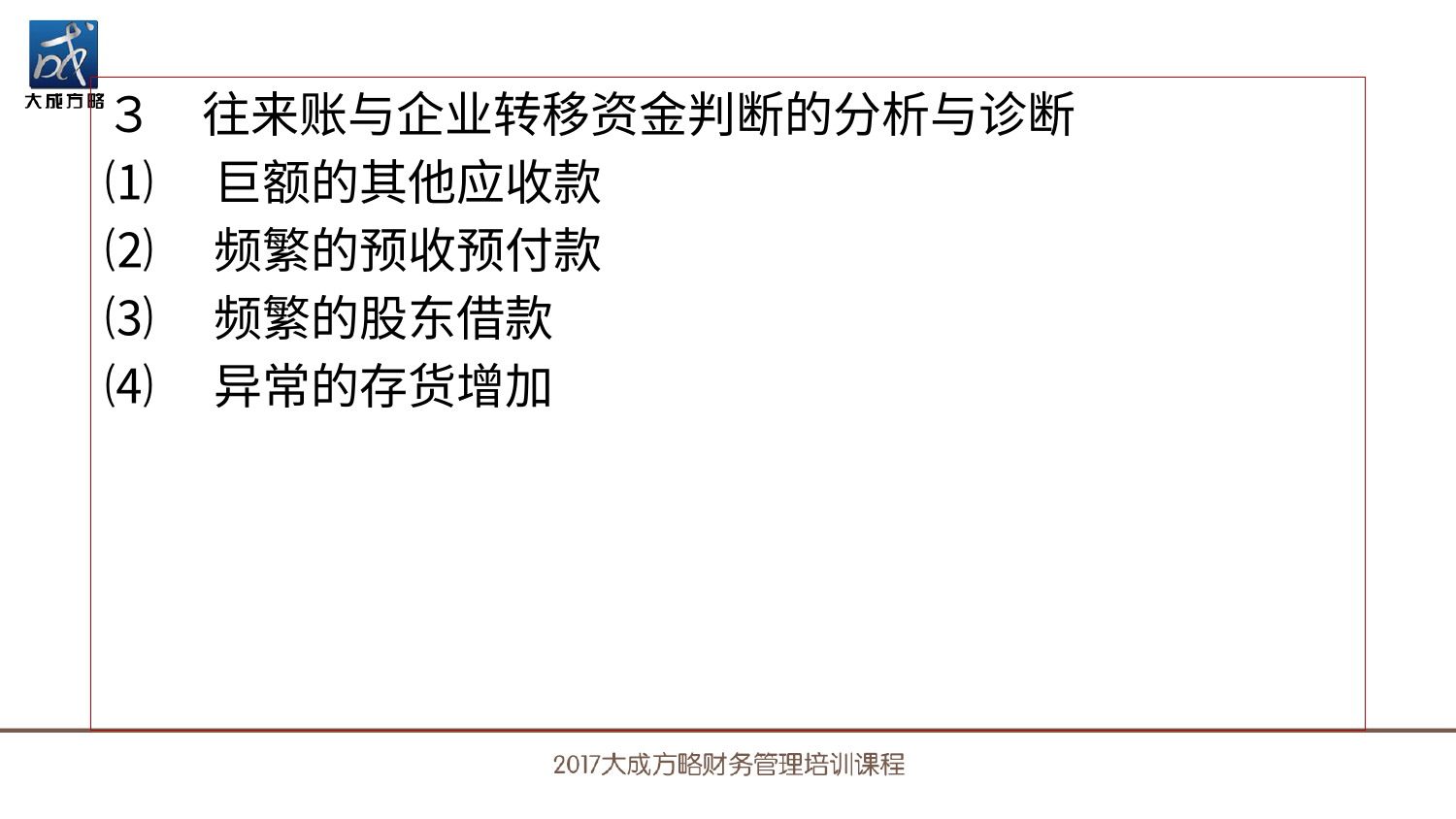

３　往来账与企业转移资金判断的分析与诊断
⑴　巨额的其他应收款
⑵　频繁的预收预付款
⑶　频繁的股东借款
⑷　异常的存货增加